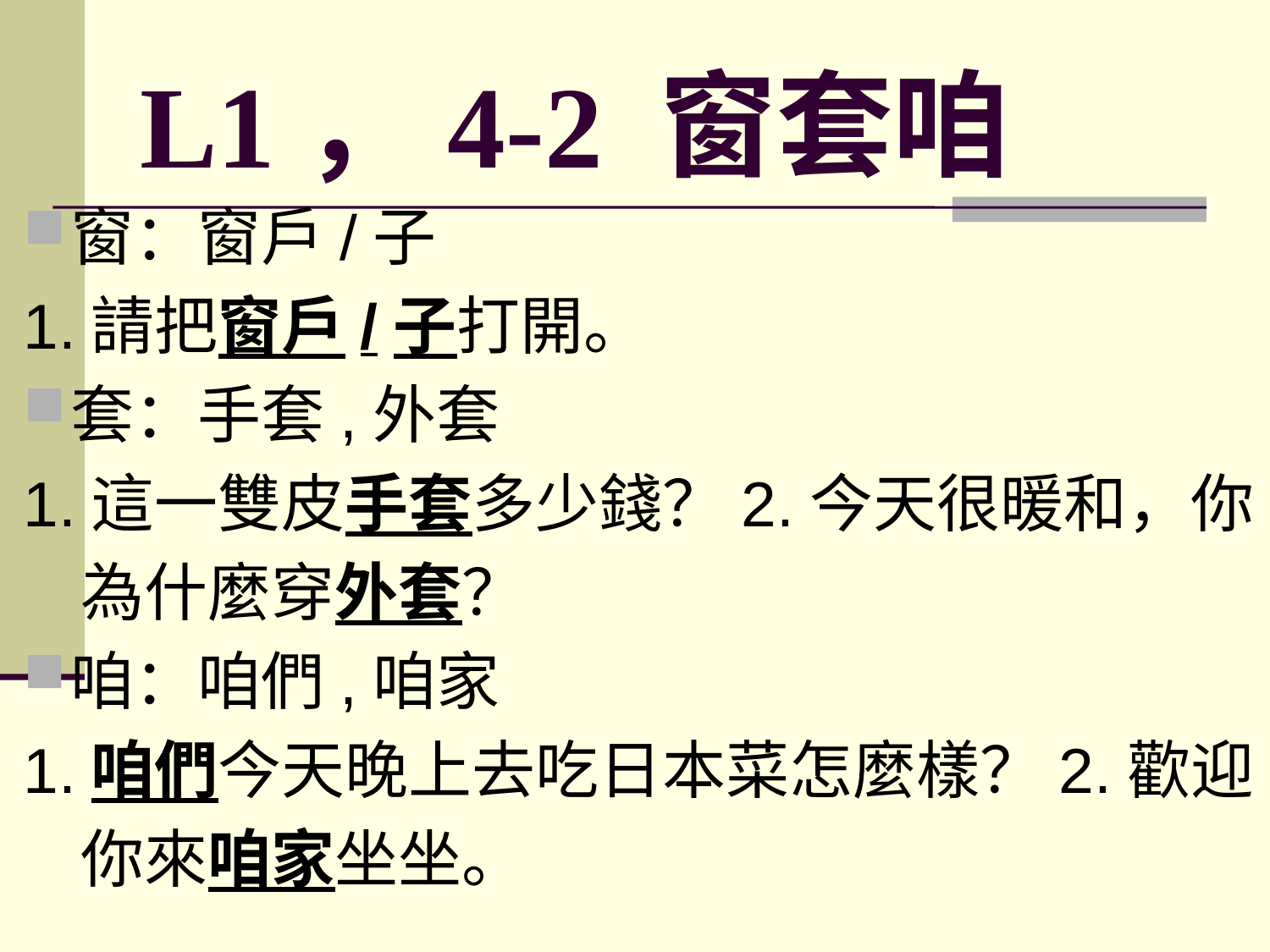

# L1，4-2 窗套咱
窗：窗戶/子
1.請把窗戶/子打開。
套：手套,外套
1.這一雙皮手套多少錢？2.今天很暖和，你
   為什麼穿外套？
咱：咱們,咱家
1.咱們今天晚上去吃日本菜怎麼樣？2.歡迎
   你來咱家坐坐。